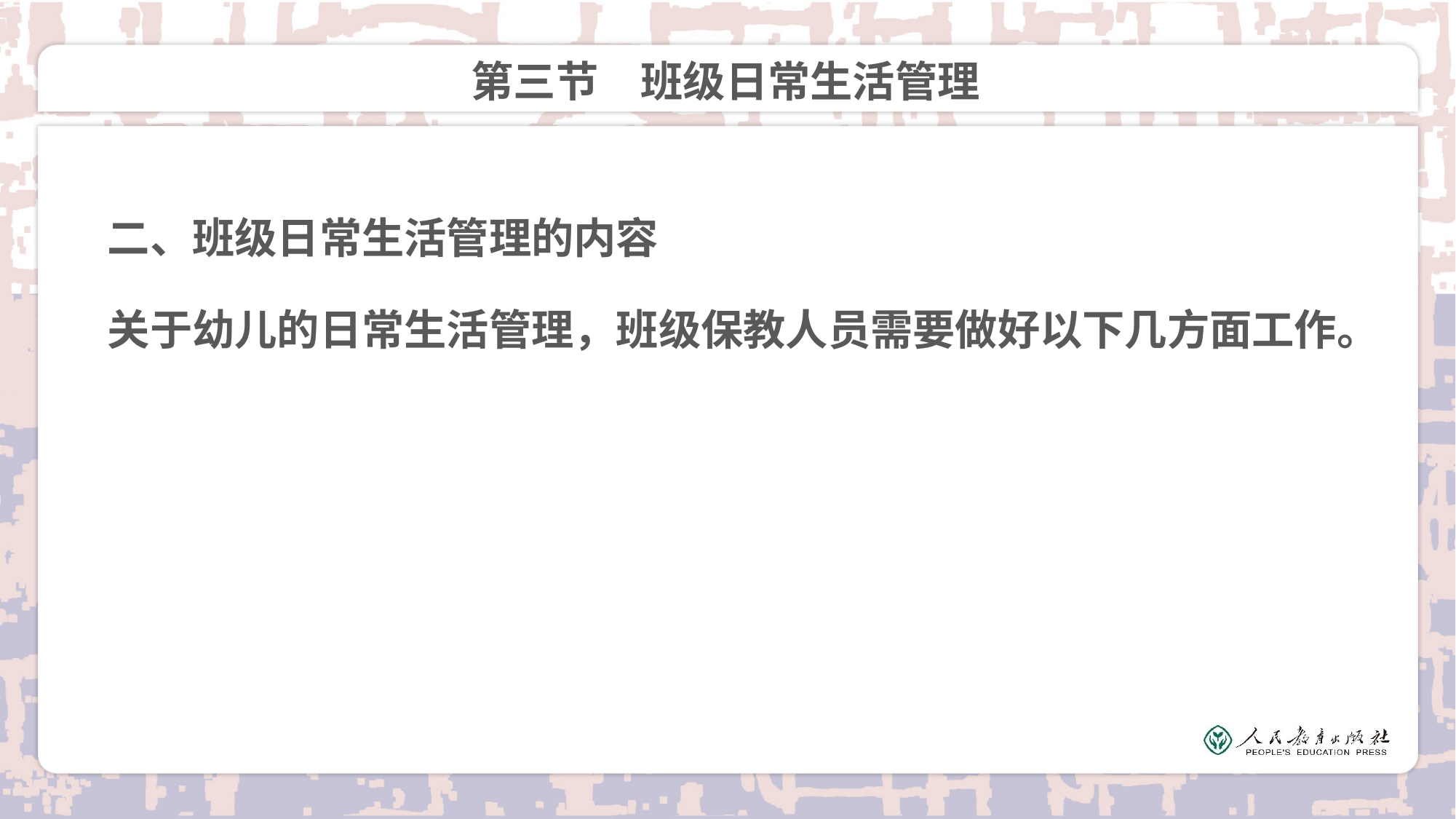

# 第三节　班级日常生活管理
二、班级日常生活管理的内容
关于幼儿的日常生活管理，班级保教人员需要做好以下几方面工作。